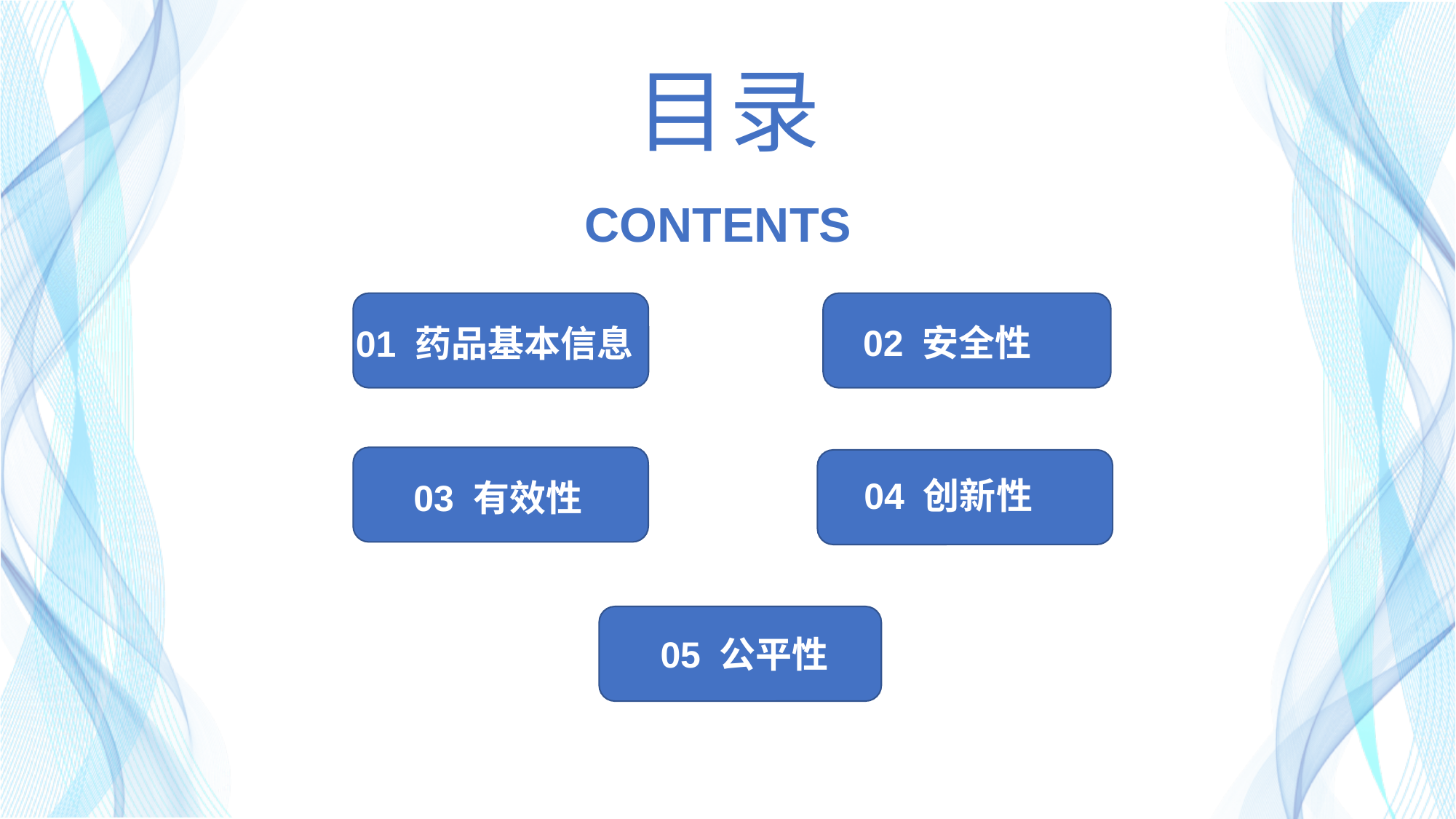

目录
CONTENTS

02 安全性
01 药品基本信息

04 创新性
03 有效性

05 公平性